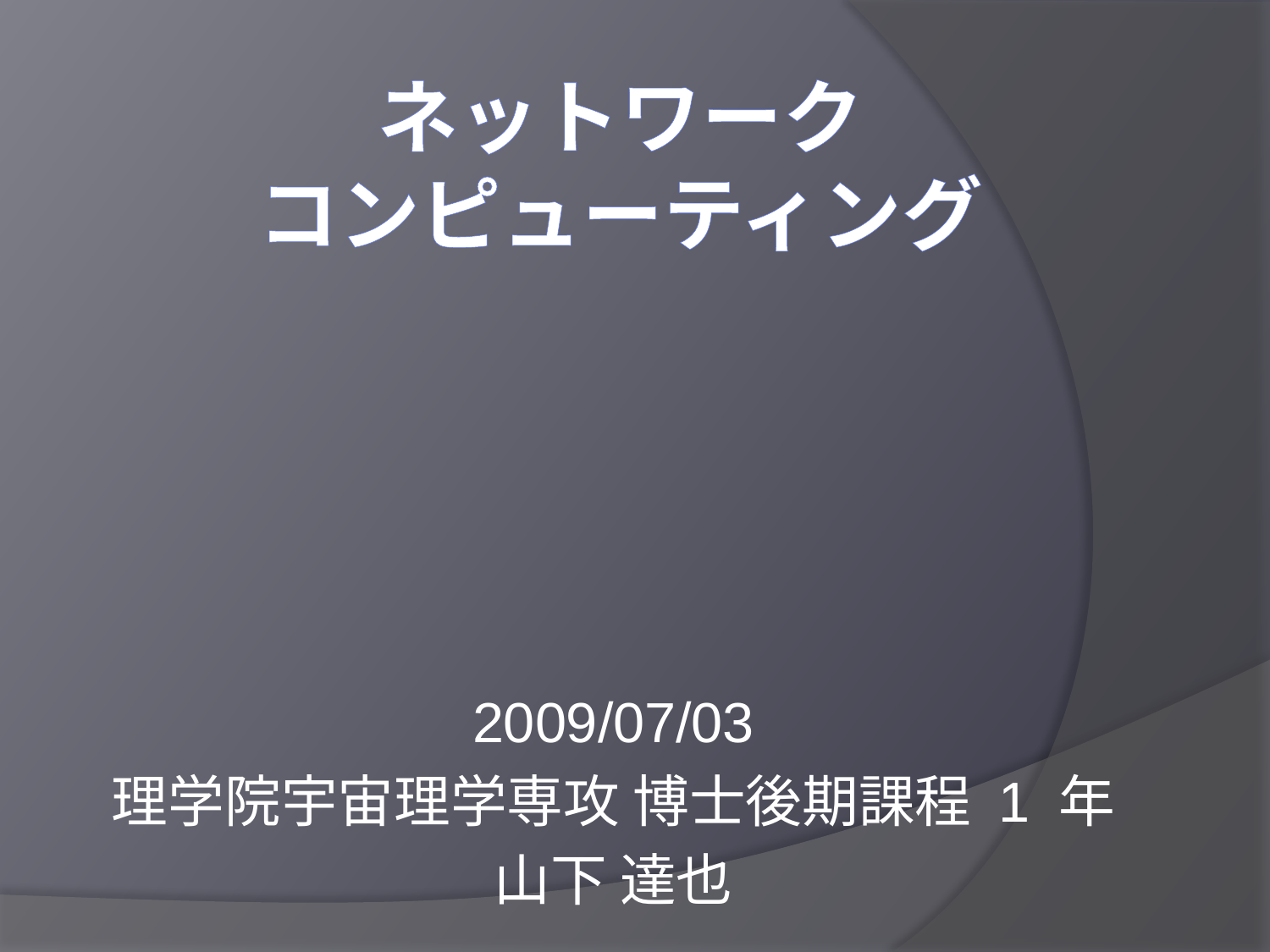

# ネットワーク コンピューティング
2009/07/03
理学院宇宙理学専攻 博士後期課程 1 年
山下 達也